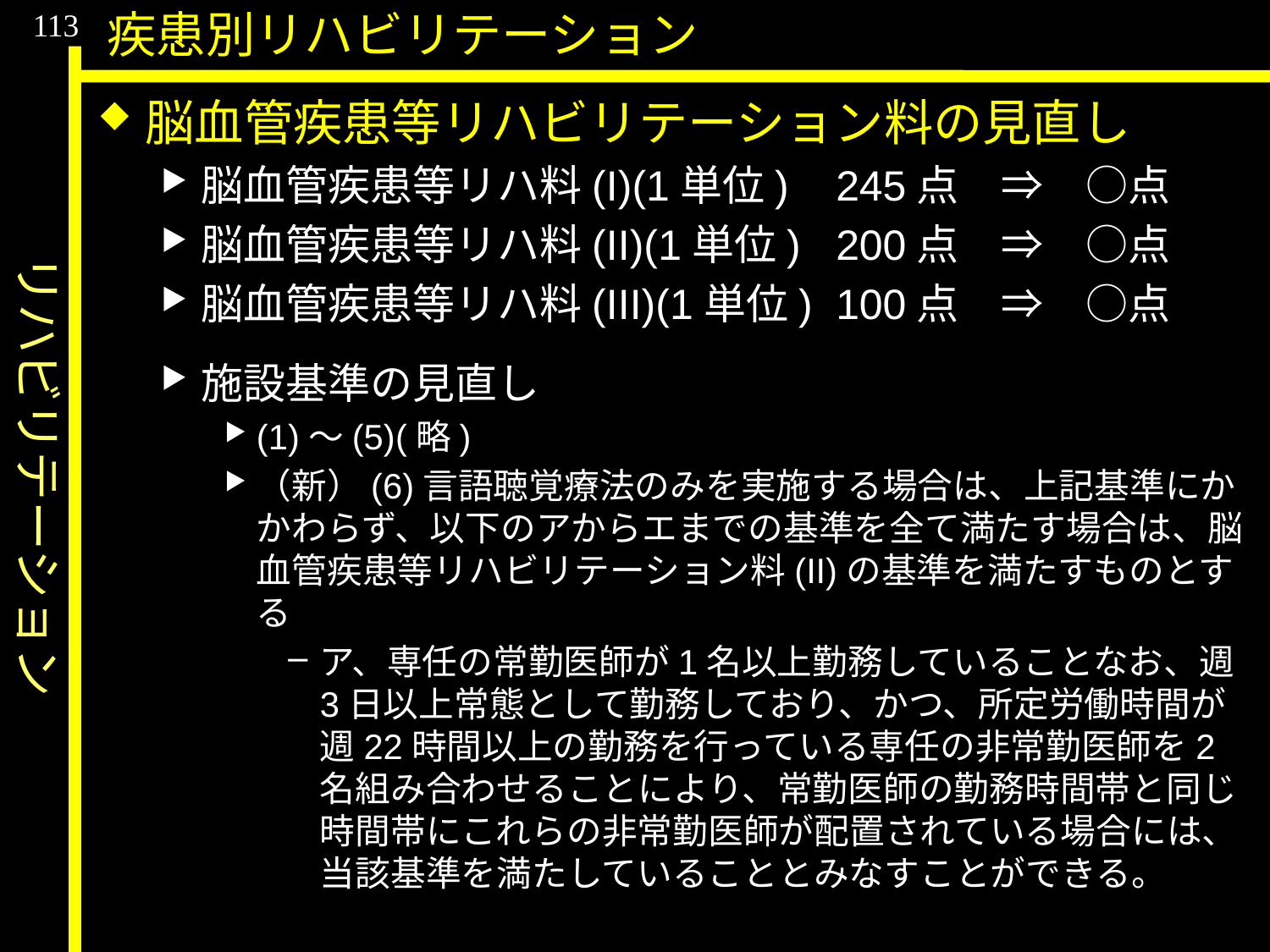

リハビリテーション
113
疾患別リハビリテーション

脳血管疾患等リハビリテーション料の見直し
脳血管疾患等リハ料(I)(1単位)	245点　⇒　○点
脳血管疾患等リハ料(II)(1単位)	200点　⇒　○点
脳血管疾患等リハ料(III)(1単位)	100点　⇒　○点

施設基準の見直し
(1)〜(5)(略)
（新）(6)言語聴覚療法のみを実施する場合は、上記基準にかかわらず、以下のアからエまでの基準を全て満たす場合は、脳血管疾患等リハビリテーション料(II)の基準を満たすものとする
ア、専任の常勤医師が1名以上勤務していることなお、週3日以上常態として勤務しており、かつ、所定労働時間が週22時間以上の勤務を行っている専任の非常勤医師を2名組み合わせることにより、常勤医師の勤務時間帯と同じ時間帯にこれらの非常勤医師が配置されている場合には、当該基準を満たしていることとみなすことができる。